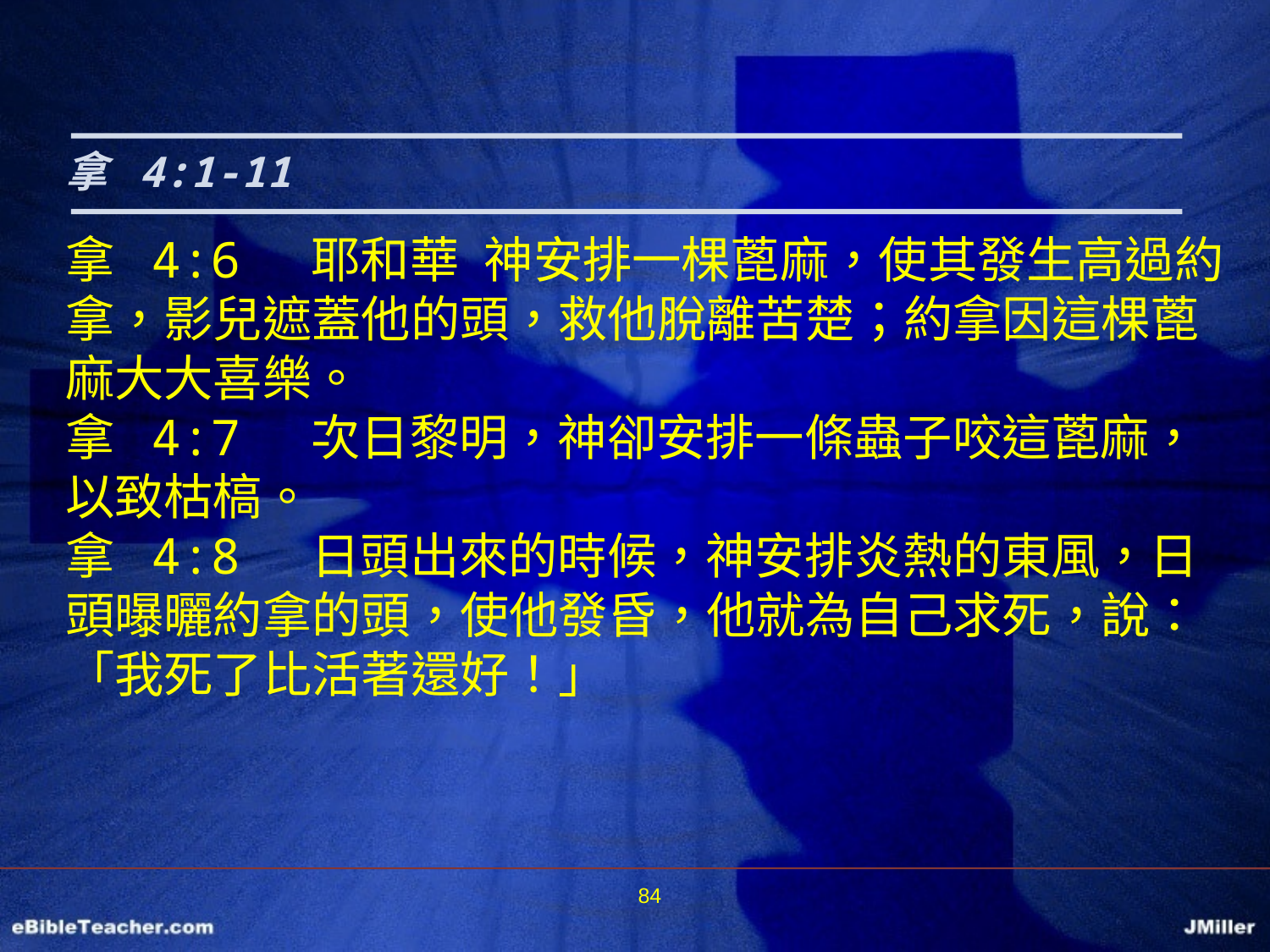

拿 4:1-11
拿 4:6  耶和華 神安排一棵蓖麻，使其發生高過約拿，影兒遮蓋他的頭，救他脫離苦楚；約拿因這棵蓖麻大大喜樂。
拿 4:7  次日黎明，神卻安排一條蟲子咬這蓖麻，以致枯槁。
拿 4:8  日頭出來的時候，神安排炎熱的東風，日頭曝曬約拿的頭，使他發昏，他就為自己求死，說：「我死了比活著還好！」